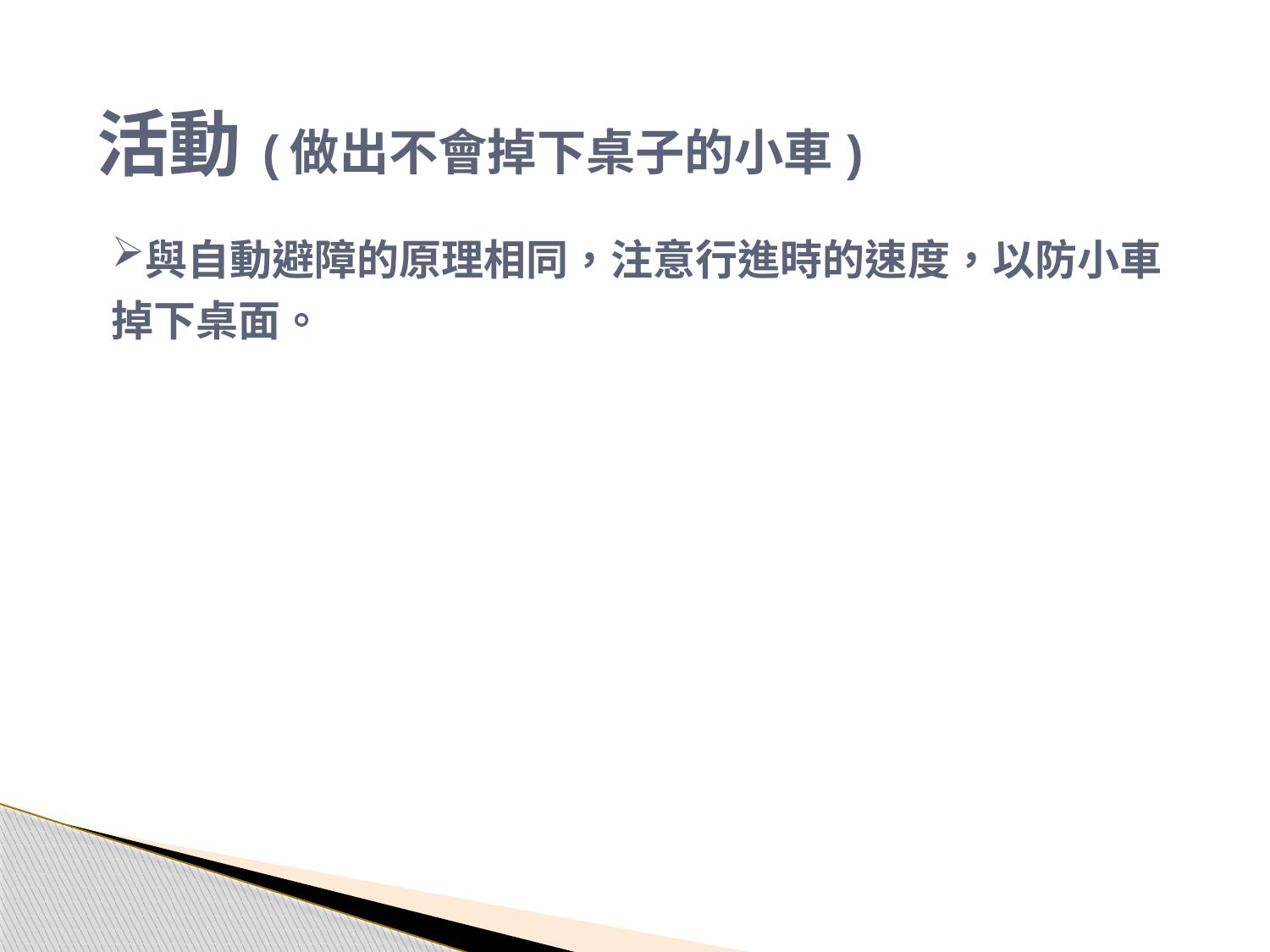

活動(做出不會掉下桌子的小車)
與自動避障的原理相同，注意行進時的速度，以防小車掉下桌面。